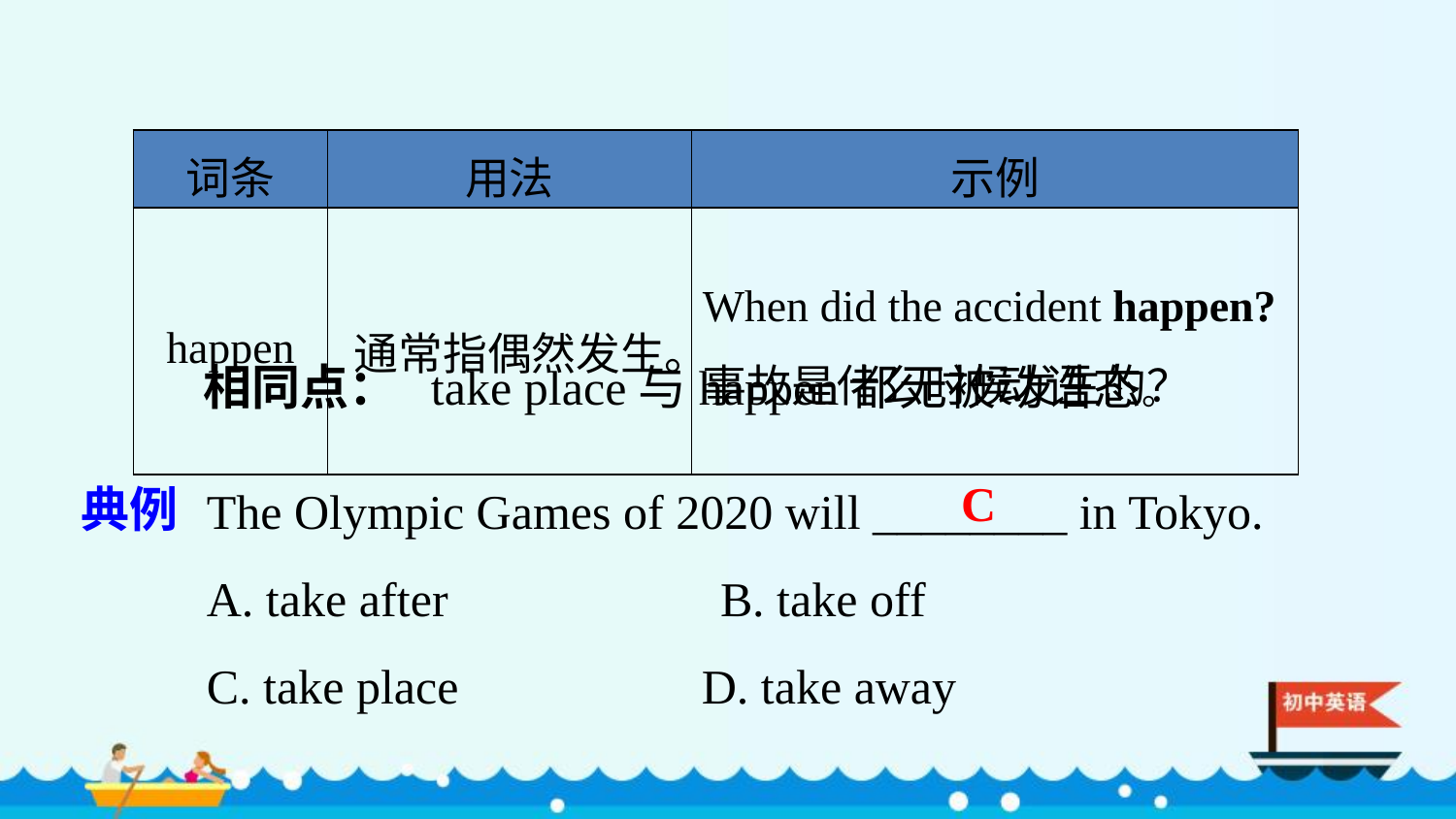

| 词条 | 用法 | 示例 |
| --- | --- | --- |
| happen | 通常指偶然发生。 | When did the accident happen? 事故是什么时候发生的？ |
相同点：  take place与happen都无被动语态。
The Olympic Games of 2020 will ________ in Tokyo.
A. take after　　　　     B. take off
C. take place                    D. take away
典例
C